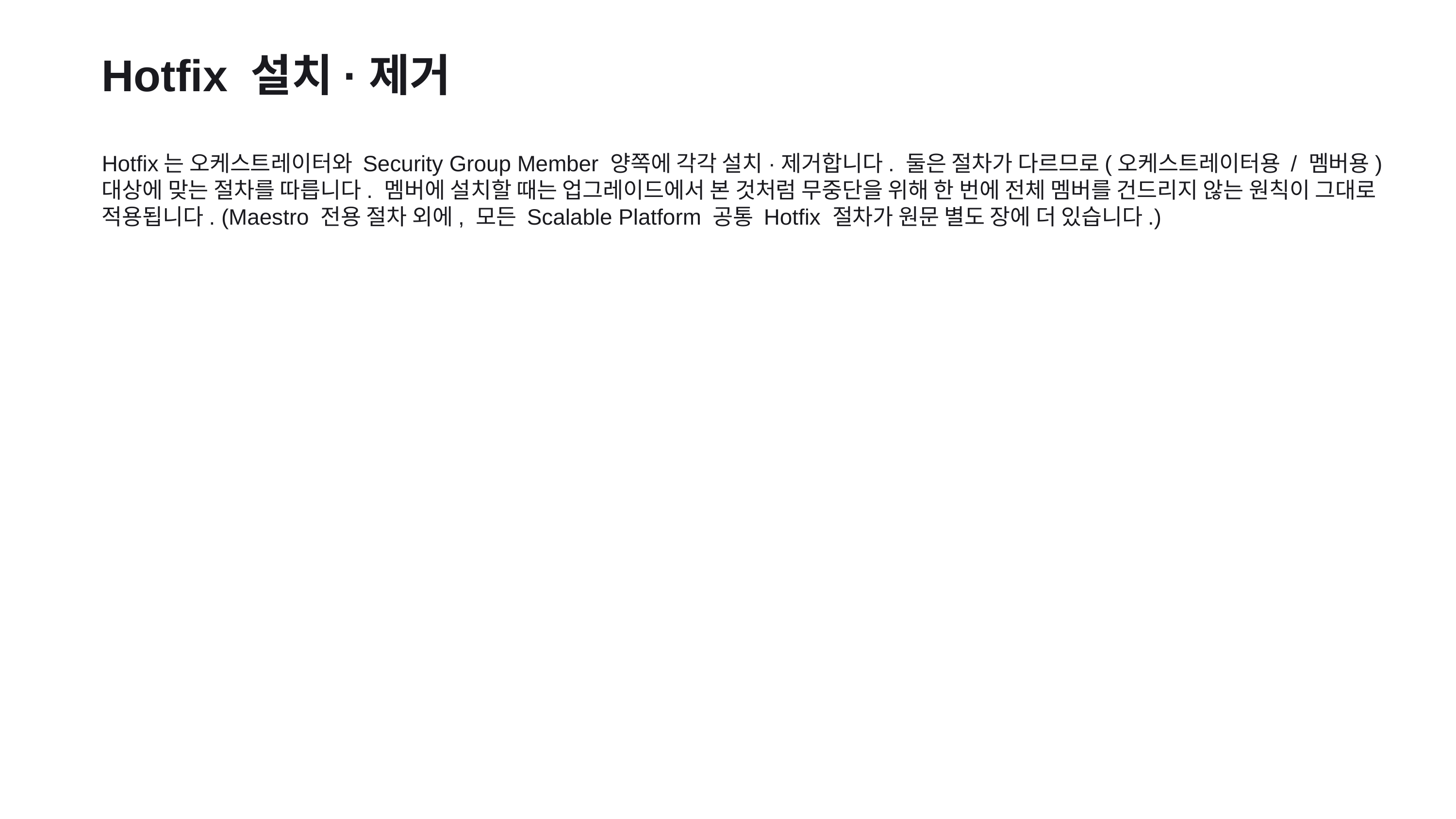

Hotfix 설치·제거
Hotfix는 오케스트레이터와 Security Group Member 양쪽에 각각 설치·제거합니다. 둘은 절차가 다르므로(오케스트레이터용 / 멤버용) 대상에 맞는 절차를 따릅니다. 멤버에 설치할 때는 업그레이드에서 본 것처럼 무중단을 위해 한 번에 전체 멤버를 건드리지 않는 원칙이 그대로 적용됩니다. (Maestro 전용 절차 외에, 모든 Scalable Platform 공통 Hotfix 절차가 원문 별도 장에 더 있습니다.)